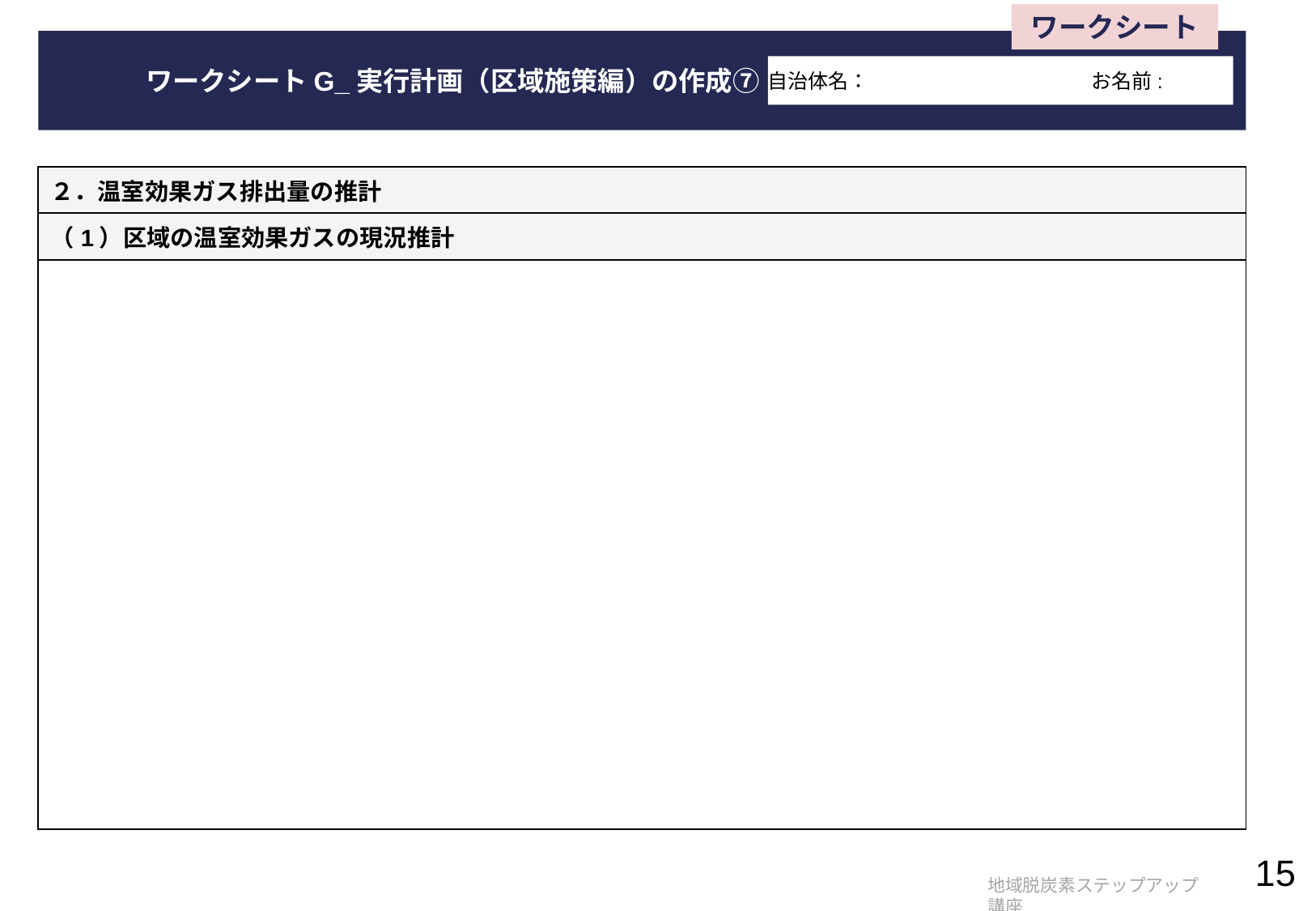

ワークシート
　　　　ワークシートG_実行計画（区域施策編）の作成⑦
自治体名：　　　　　　　　　　　お名前:
| ２．温室効果ガス排出量の推計 |
| --- |
| （1）区域の温室効果ガスの現況推計 |
|  |
※記入欄が足りない場合は、
適宜、シートをコピーしページを増やしてご対応ください。